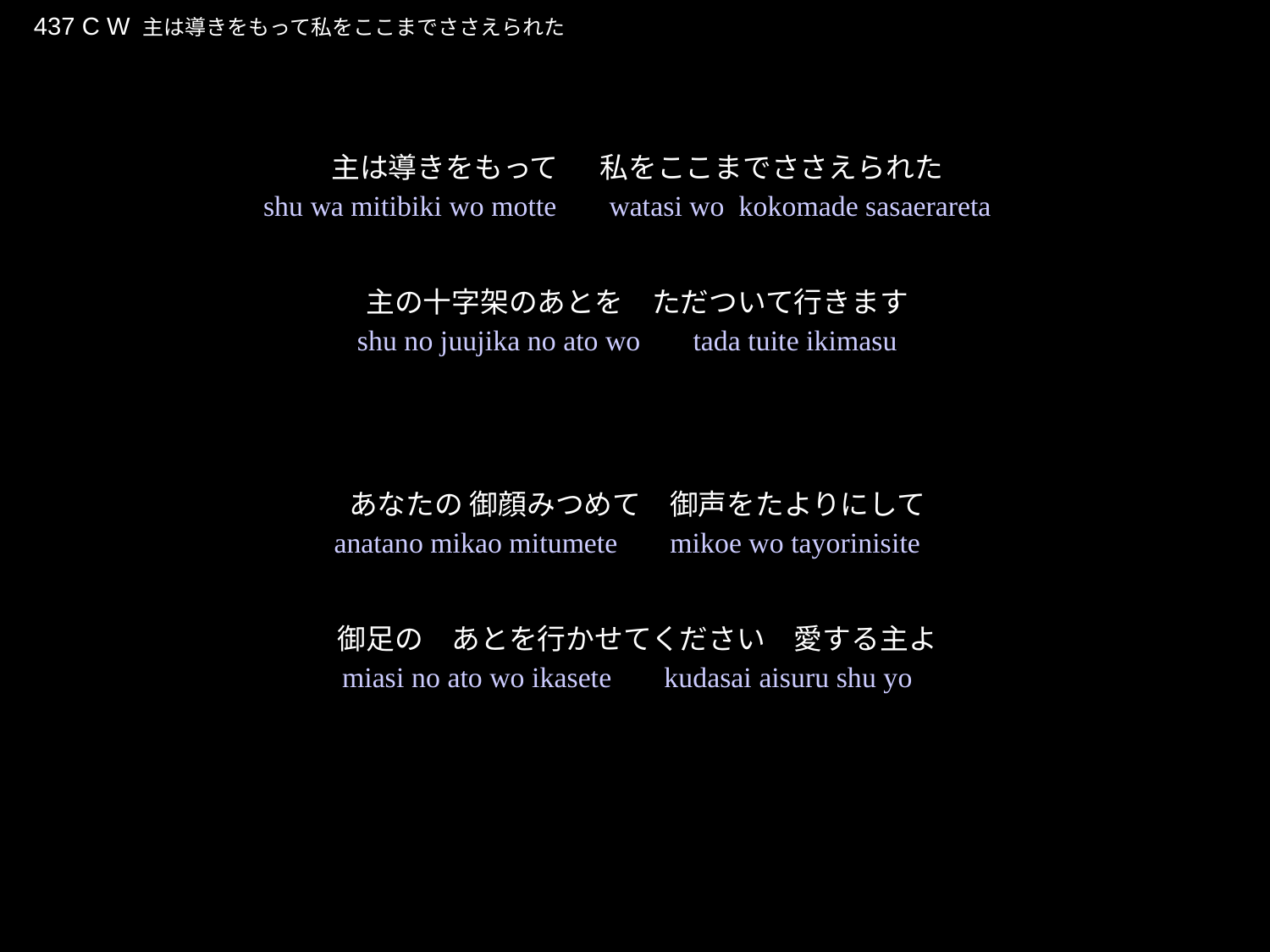

しゅはみちびきをもってわたしをここまでささえられた
★P
437 C W 主は導きをもって私をここまでささえられた

主は導きをもって　  私をここまでささえられた

主の十字架のあとを　ただついて行きます

あなたの 御顔みつめて　御声をたよりにして

御足の　あとを行かせてください　愛する主よ
★２
shu wa mitibiki wo motte　watasi wo  kokomade sasaerareta

shu no juujika no ato wo　tada tuite ikimasu

anatano mikao mitumete　mikoe wo tayorinisite

miasi no ato wo ikasete　kudasai aisuru shu yo